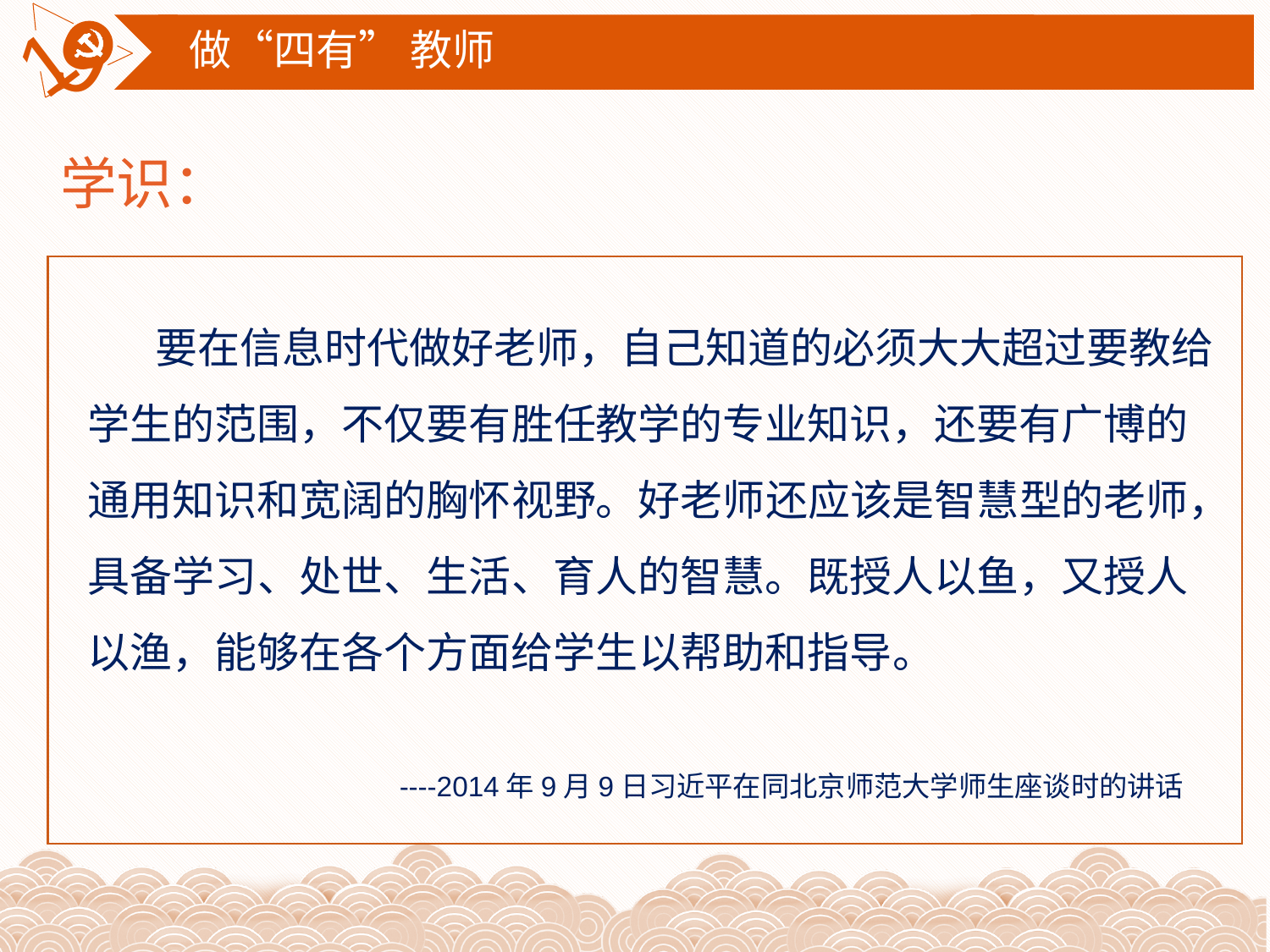

做“四有” 教师
学识：

      要在信息时代做好老师，自己知道的必须大大超过要教给学生的范围，不仅要有胜任教学的专业知识，还要有广博的通用知识和宽阔的胸怀视野。好老师还应该是智慧型的老师，具备学习、处世、生活、育人的智慧。既授人以鱼，又授人以渔，能够在各个方面给学生以帮助和指导。

                                ----2014年9月9日习近平在同北京师范大学师生座谈时的讲话